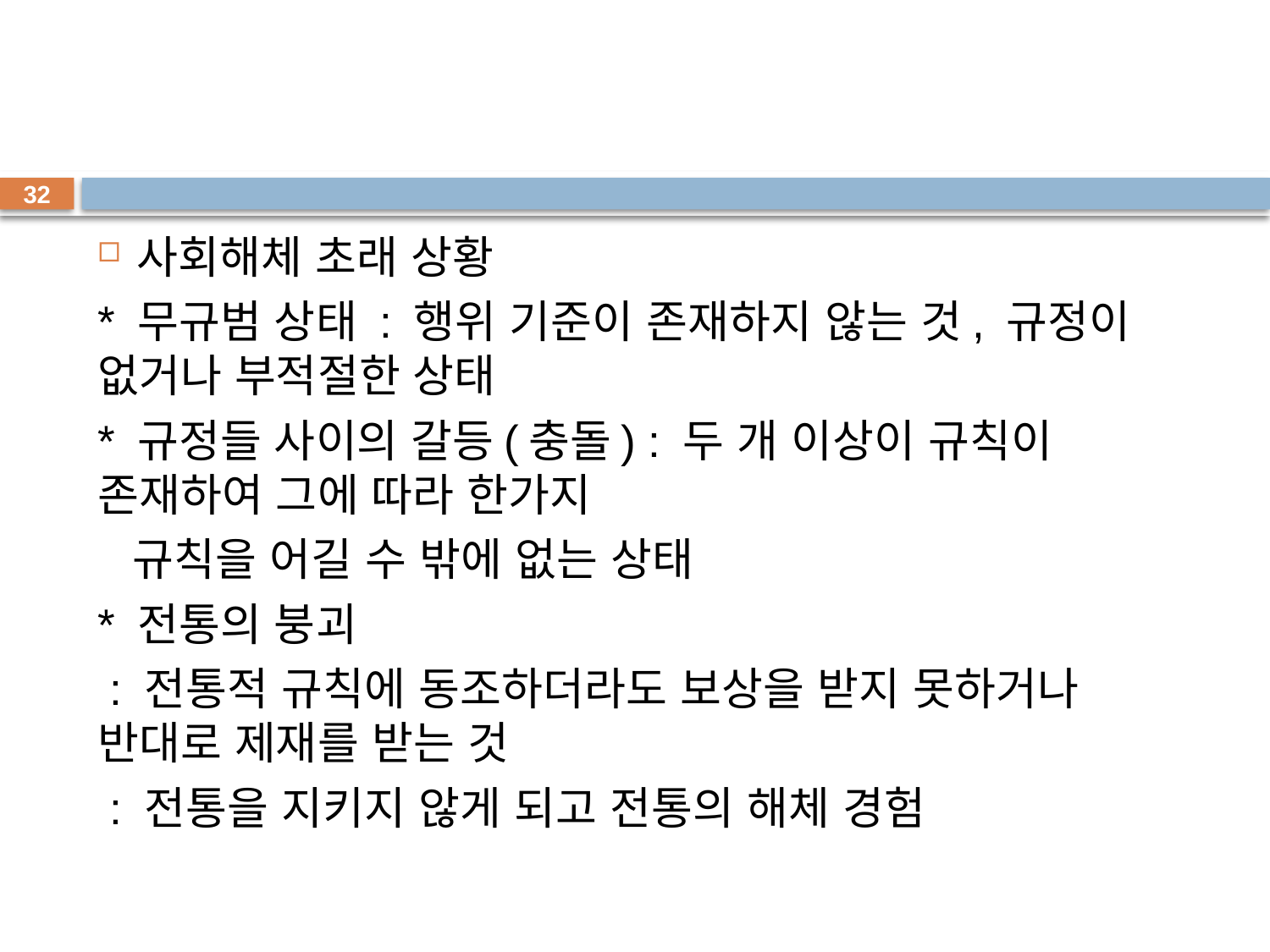

#
32
사회해체 초래 상황
* 무규범 상태 : 행위 기준이 존재하지 않는 것, 규정이 없거나 부적절한 상태
* 규정들 사이의 갈등(충돌) : 두 개 이상이 규칙이 존재하여 그에 따라 한가지
  규칙을 어길 수 밖에 없는 상태
* 전통의 붕괴
 : 전통적 규칙에 동조하더라도 보상을 받지 못하거나 반대로 제재를 받는 것
 : 전통을 지키지 않게 되고 전통의 해체 경험